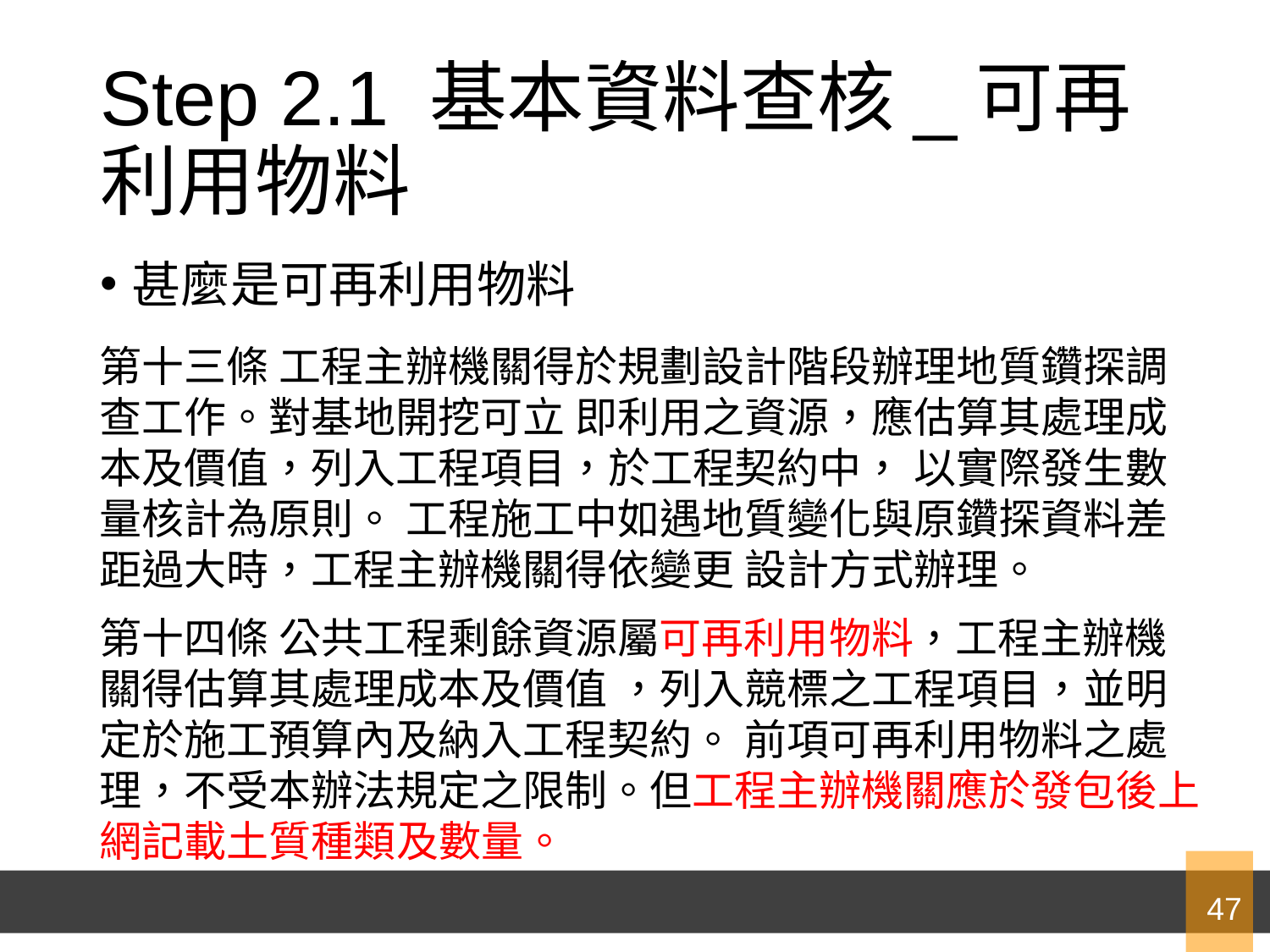

# Step 2.1 基本資料查核_可再利用物料
甚麼是可再利用物料
第十三條 工程主辦機關得於規劃設計階段辦理地質鑽探調查工作。對基地開挖可立 即利用之資源，應估算其處理成本及價值，列入工程項目，於工程契約中， 以實際發生數量核計為原則。 工程施工中如遇地質變化與原鑽探資料差距過大時，工程主辦機關得依變更 設計方式辦理。
第十四條 公共工程剩餘資源屬可再利用物料，工程主辦機關得估算其處理成本及價值 ，列入競標之工程項目，並明定於施工預算內及納入工程契約。 前項可再利用物料之處理，不受本辦法規定之限制。但工程主辦機關應於發包後上網記載土質種類及數量。
47